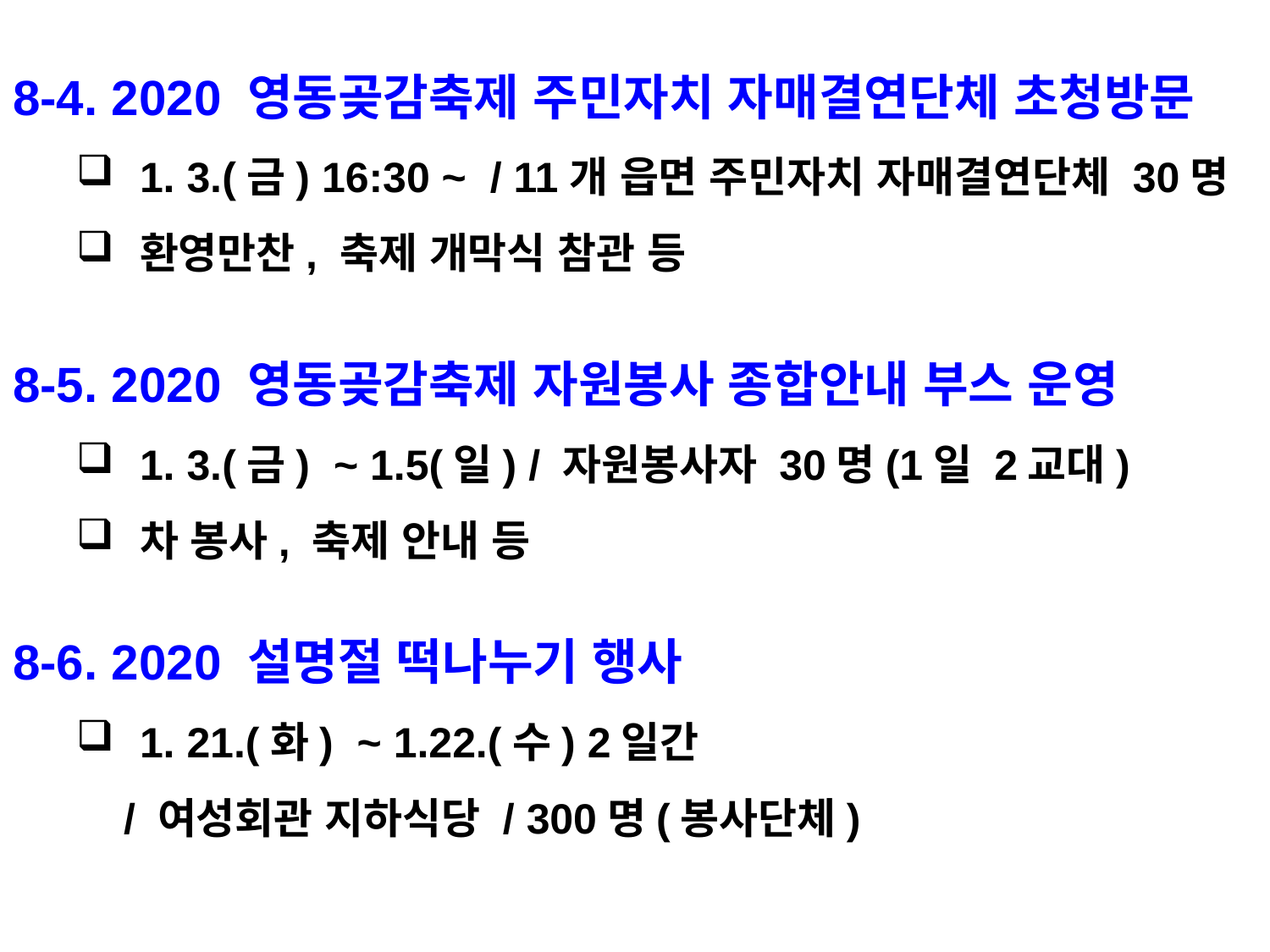

8-4. 2020 영동곶감축제 주민자치 자매결연단체 초청방문
1. 3.(금) 16:30 ~  / 11개 읍면 주민자치 자매결연단체 30명
환영만찬, 축제 개막식 참관 등

8-5. 2020 영동곶감축제 자원봉사 종합안내 부스 운영
1. 3.(금)  ~ 1.5(일) / 자원봉사자 30명(1일 2교대)
차 봉사, 축제 안내 등
8-6. 2020 설명절 떡나누기 행사
1. 21.(화)  ~ 1.22.(수) 2일간
    / 여성회관 지하식당 / 300명(봉사단체)